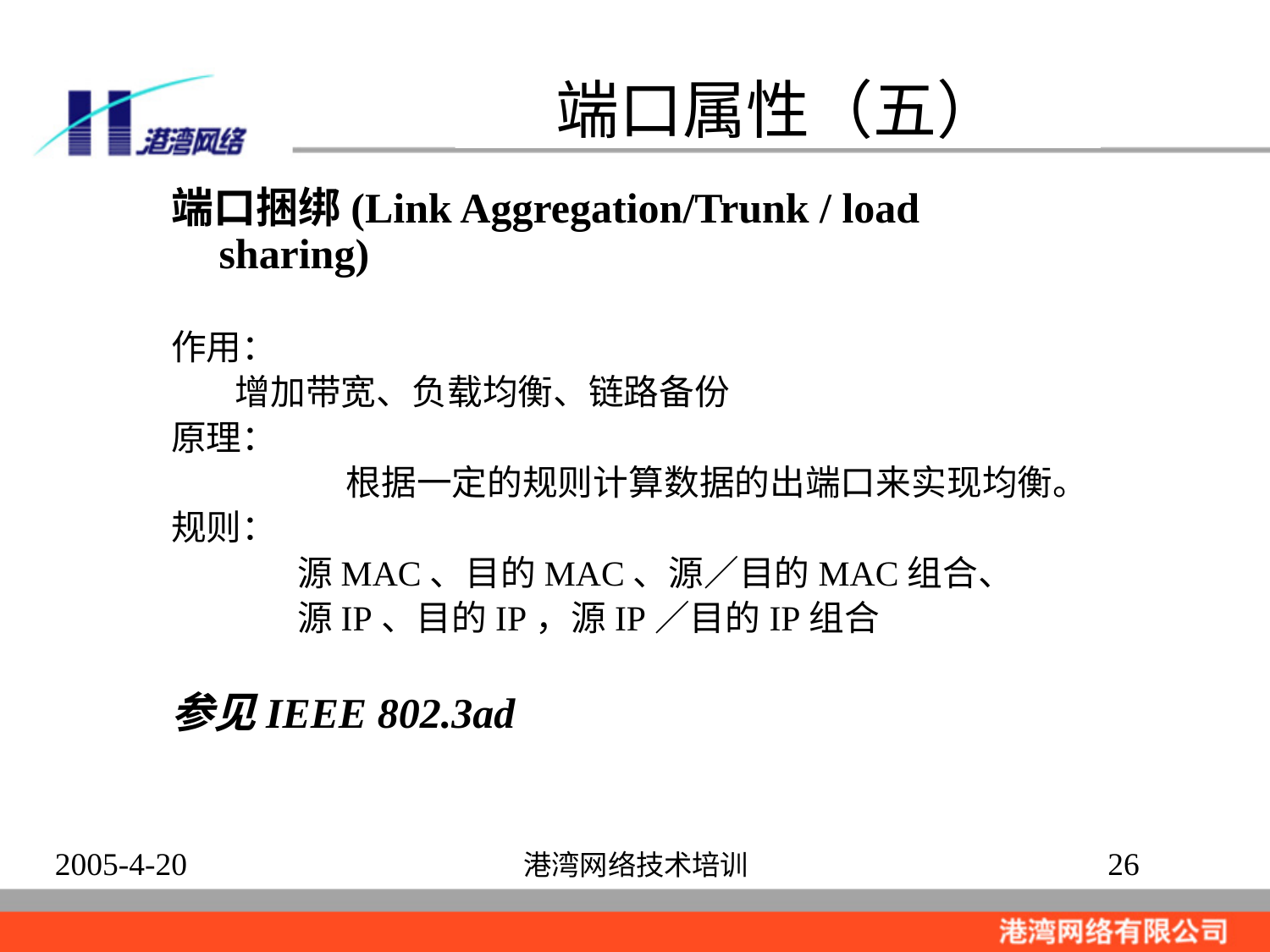

# 端口属性（五）
端口捆绑(Link Aggregation/Trunk / load sharing)

作用：
      	 增加带宽、负载均衡、链路备份
原理：
	 	根据一定的规则计算数据的出端口来实现均衡。
规则：
               源MAC、目的MAC、源／目的MAC组合、
               源IP、目的IP，源IP／目的IP组合

参见IEEE 802.3ad